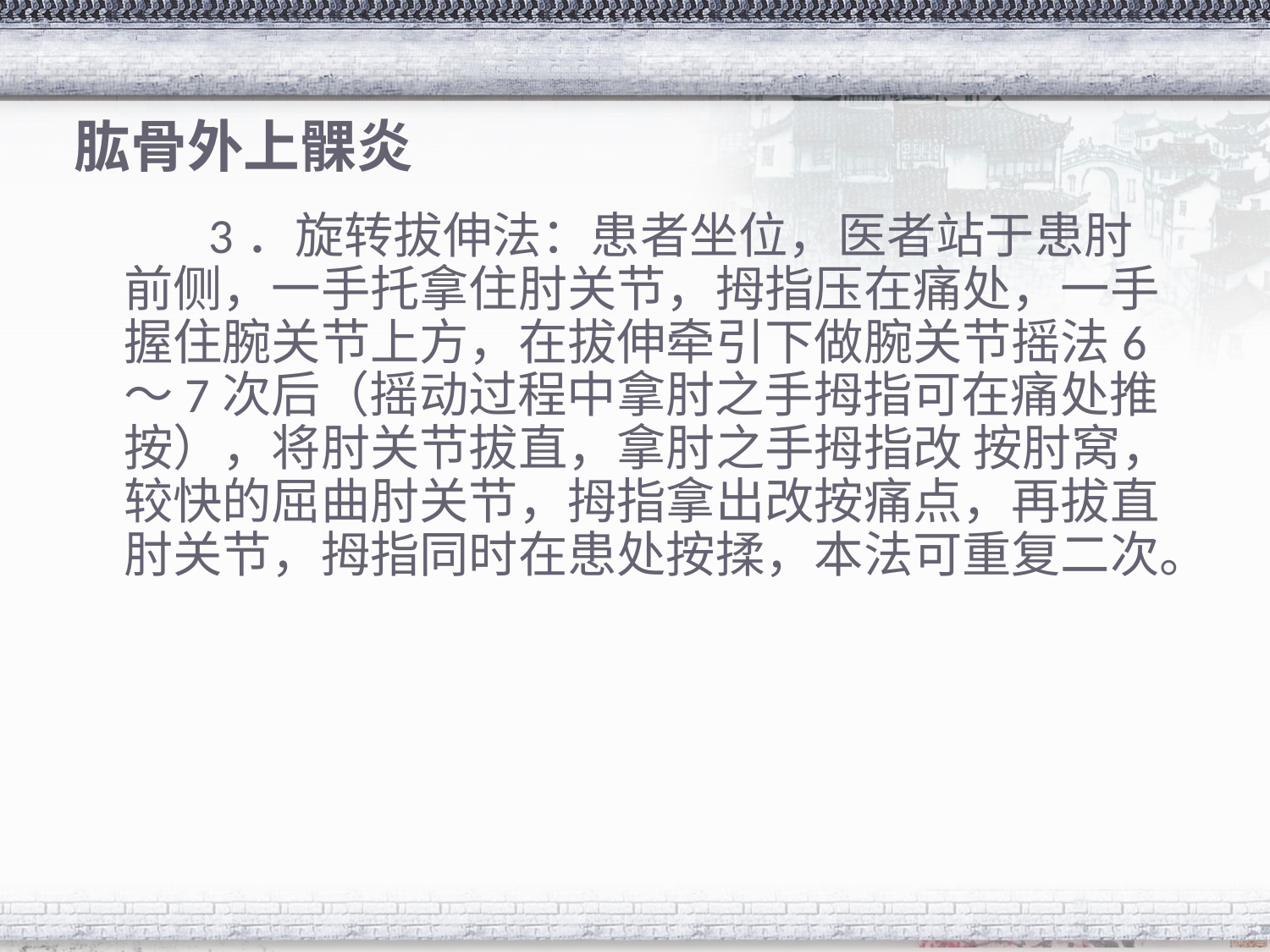

# 肱骨外上髁炎
            3．旋转拔伸法：患者坐位，医者站于患肘前侧，一手托拿住肘关节，拇指压在痛处，一手握住腕关节上方，在拔伸牵引下做腕关节摇法6～7次后（摇动过程中拿肘之手拇指可在痛处推按），将肘关节拔直，拿肘之手拇指改 按肘窝，较快的屈曲肘关节，拇指拿出改按痛点，再拔直肘关节，拇指同时在患处按揉，本法可重复二次。